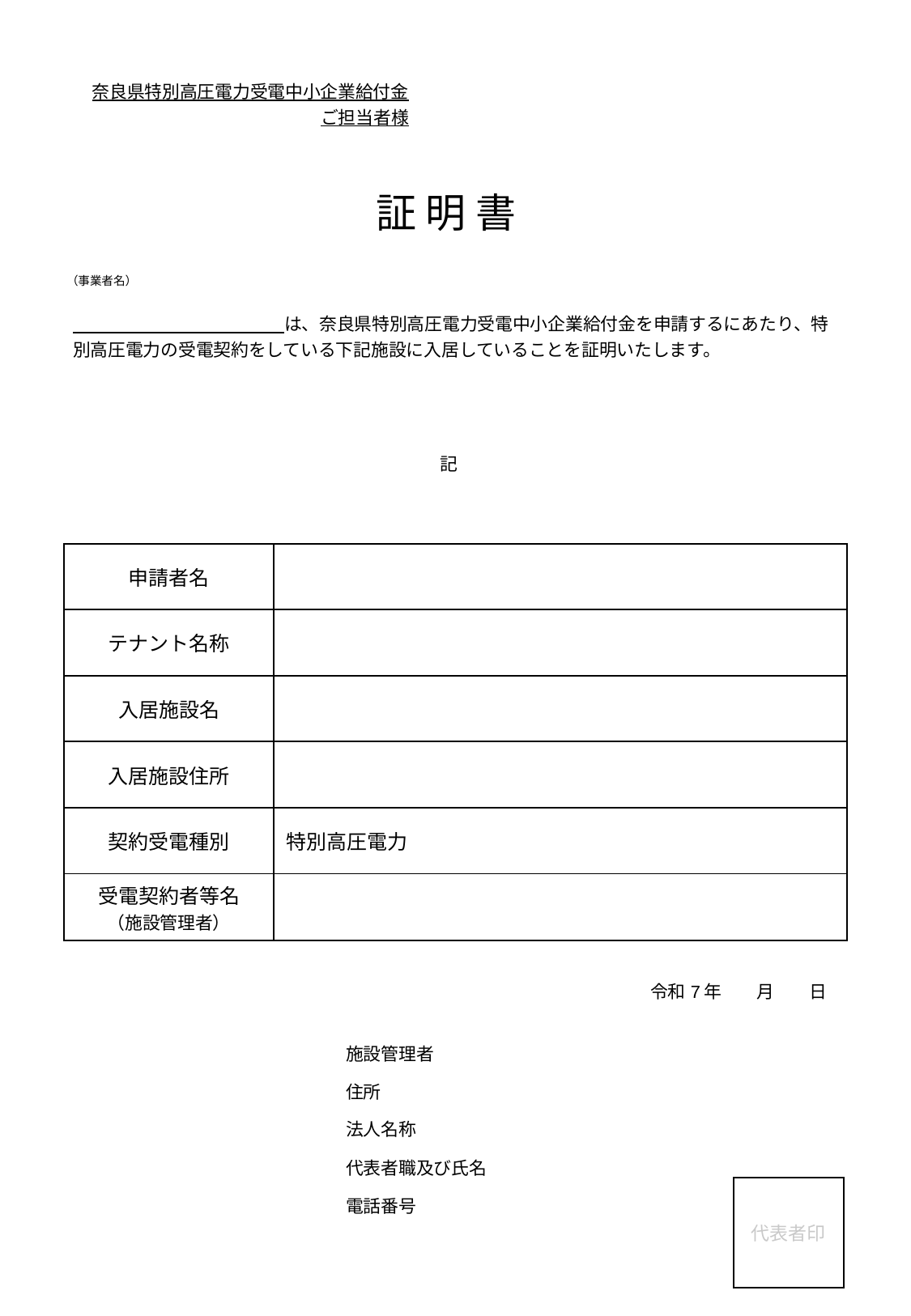

| 奈良県特別高圧電力受電中小企業給付金 ご担当者様 |
| --- |
| 証 明 書 |
| --- |
| （事業者名） |
| --- |
| は、奈良県特別高圧電力受電中小企業給付金を申請するにあたり、特別高圧電力の受電契約をしている下記施設に入居していることを証明いたします。 |
| --- |
| 記 |
| --- |
| 申請者名 |  |
| --- | --- |
| テナント名称 |  |
| 入居施設名 |  |
| 入居施設住所 |  |
| 契約受電種別 | 特別高圧電力 |
| 受電契約者等名 （施設管理者） |  |
| 令和7年　　月　　日 |
| --- |
| 施設管理者 |
| --- |
| 住所 |
| 法人名称 |
| 代表者職及び氏名 |
| 電話番号 |
代表者印